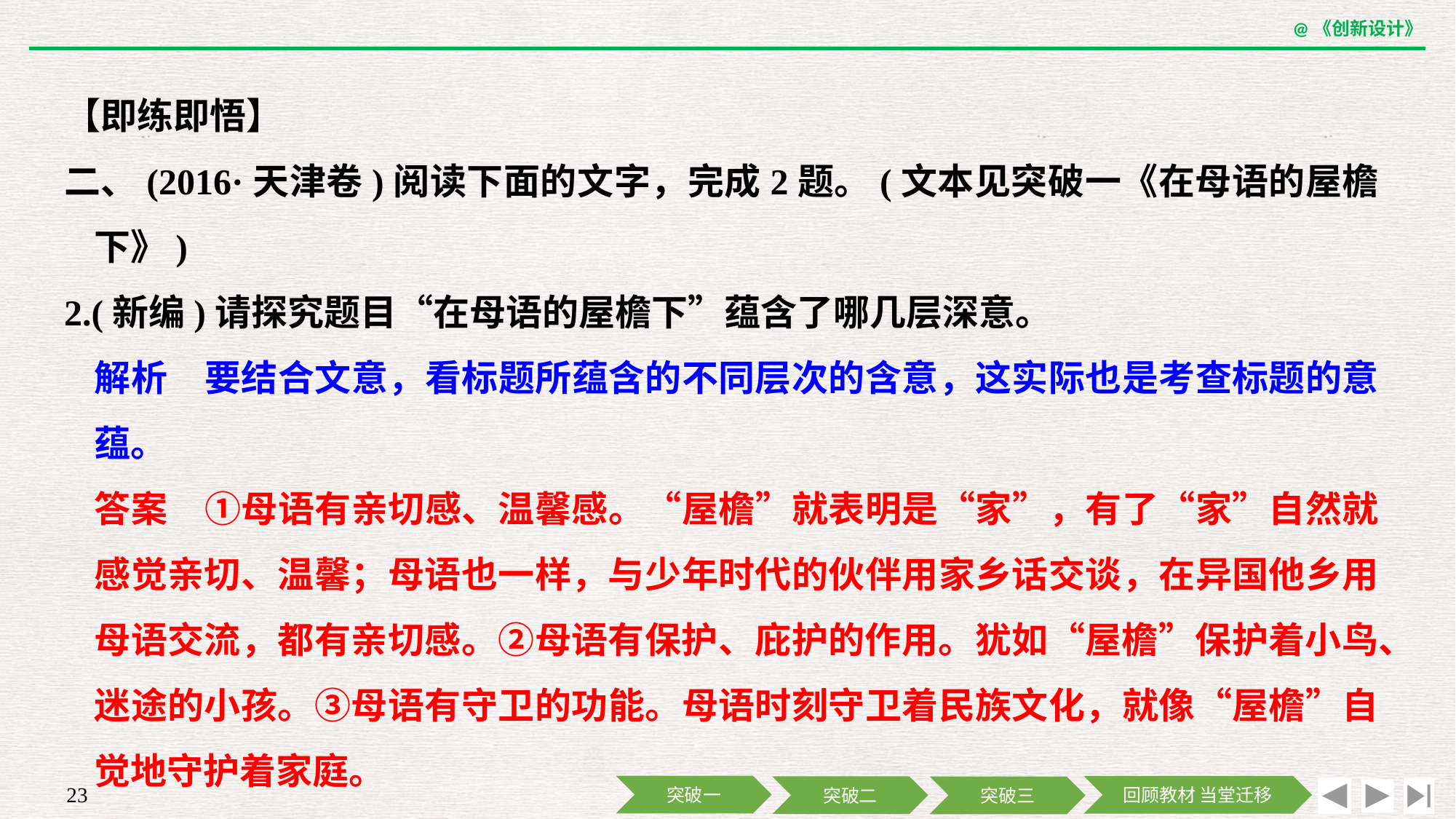

【即练即悟】
二、(2016·天津卷)阅读下面的文字，完成2题。(文本见突破一《在母语的屋檐下》)
2.(新编)请探究题目“在母语的屋檐下”蕴含了哪几层深意。
	解析　要结合文意，看标题所蕴含的不同层次的含意，这实际也是考查标题的意蕴。
	答案　①母语有亲切感、温馨感。“屋檐”就表明是“家”，有了“家”自然就感觉亲切、温馨；母语也一样，与少年时代的伙伴用家乡话交谈，在异国他乡用母语交流，都有亲切感。②母语有保护、庇护的作用。犹如“屋檐”保护着小鸟、迷途的小孩。③母语有守卫的功能。母语时刻守卫着民族文化，就像“屋檐”自觉地守护着家庭。